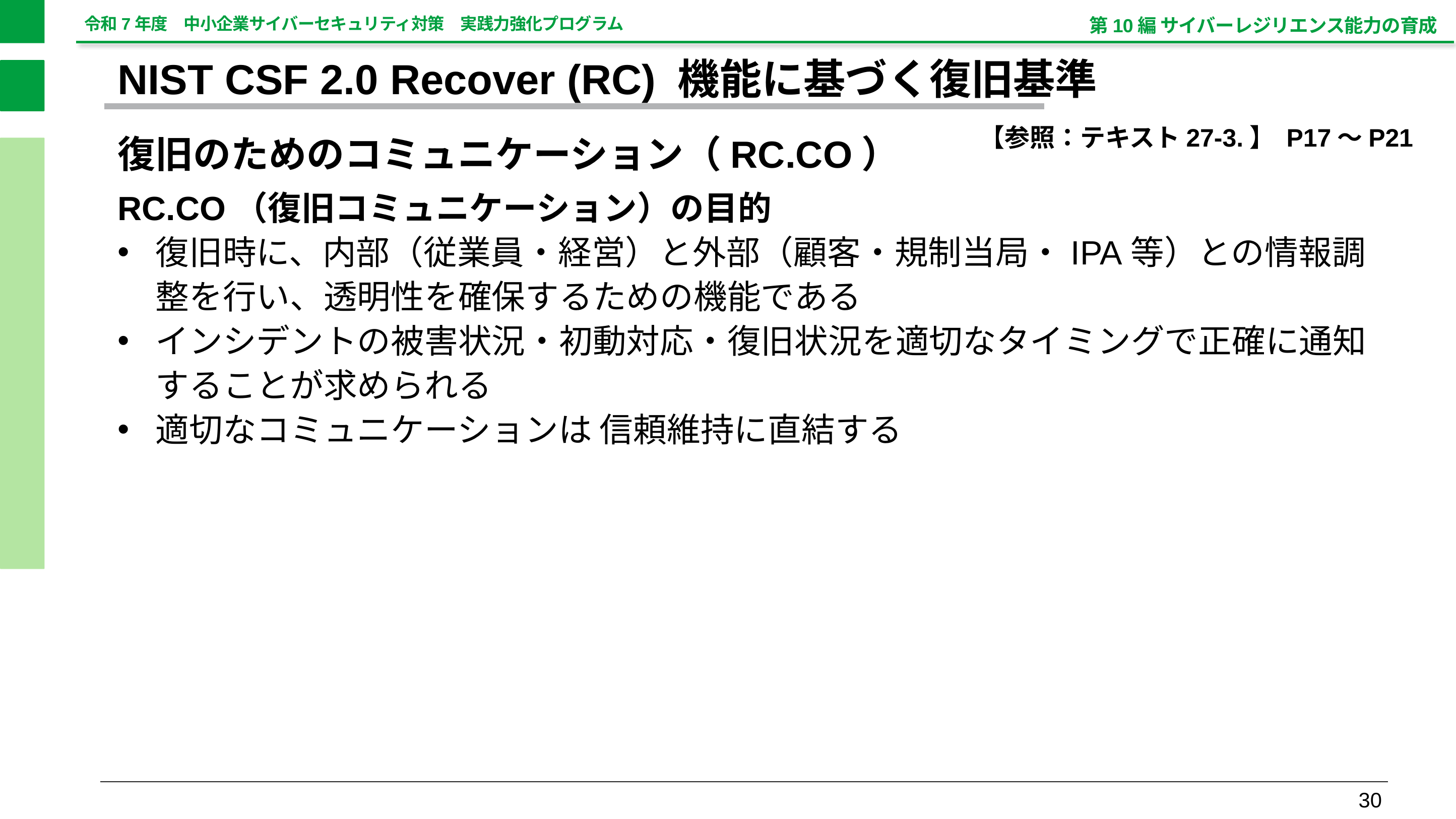

第10編 サイバーレジリエンス能力の育成
NIST CSF 2.0 Recover (RC) 機能に基づく復旧基準
【参照：テキスト27-3.】 P17～P21
復旧のためのコミュニケーション（RC.CO）
RC.CO（復旧コミュニケーション）の目的
復旧時に、内部（従業員・経営）と外部（顧客・規制当局・IPA等）との情報調整を行い、透明性を確保するための機能である
インシデントの被害状況・初動対応・復旧状況を適切なタイミングで正確に通知することが求められる
適切なコミュニケーションは 信頼維持に直結する